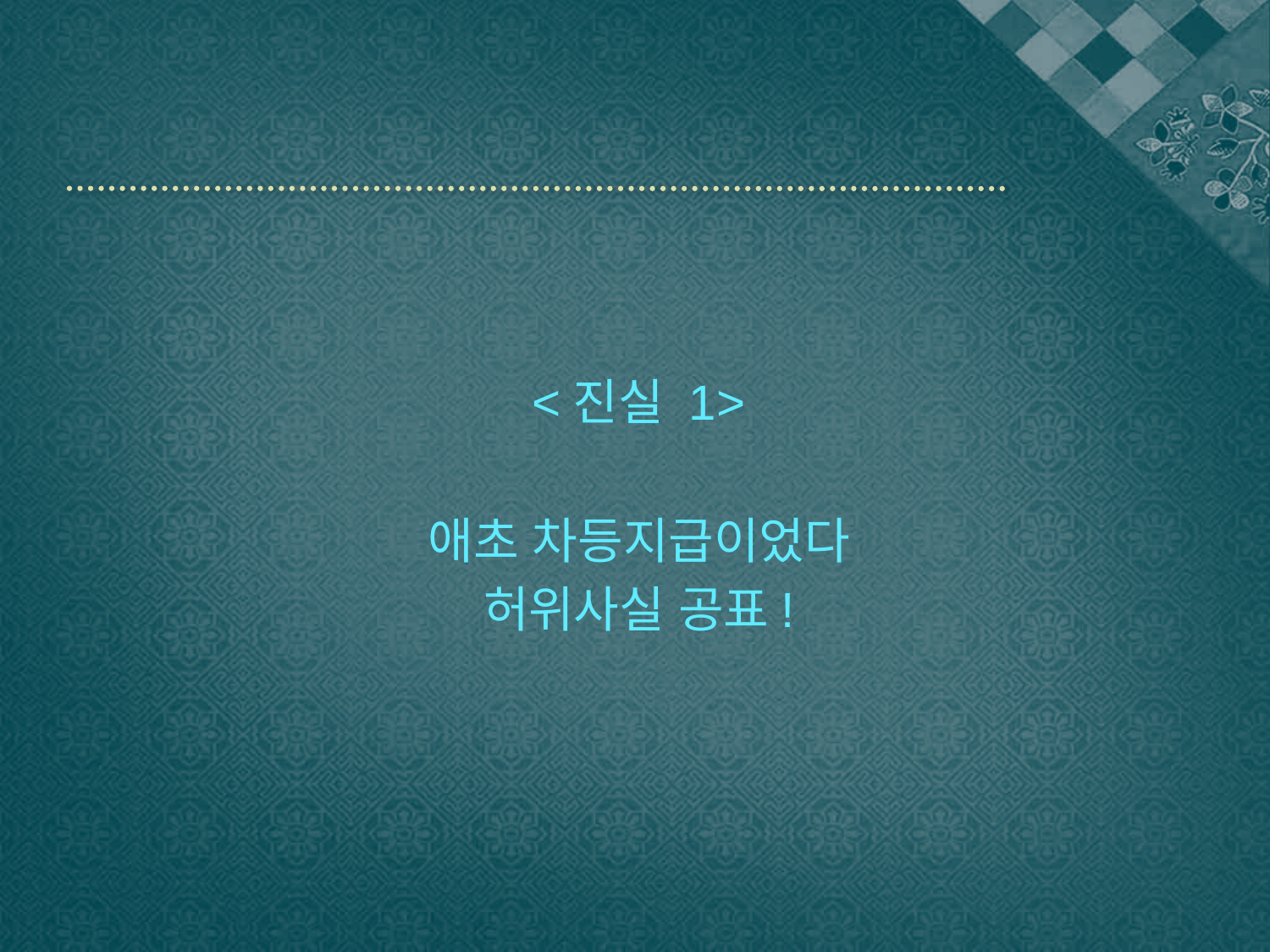

#

<진실 1>

애초 차등지급이었다
허위사실 공표!